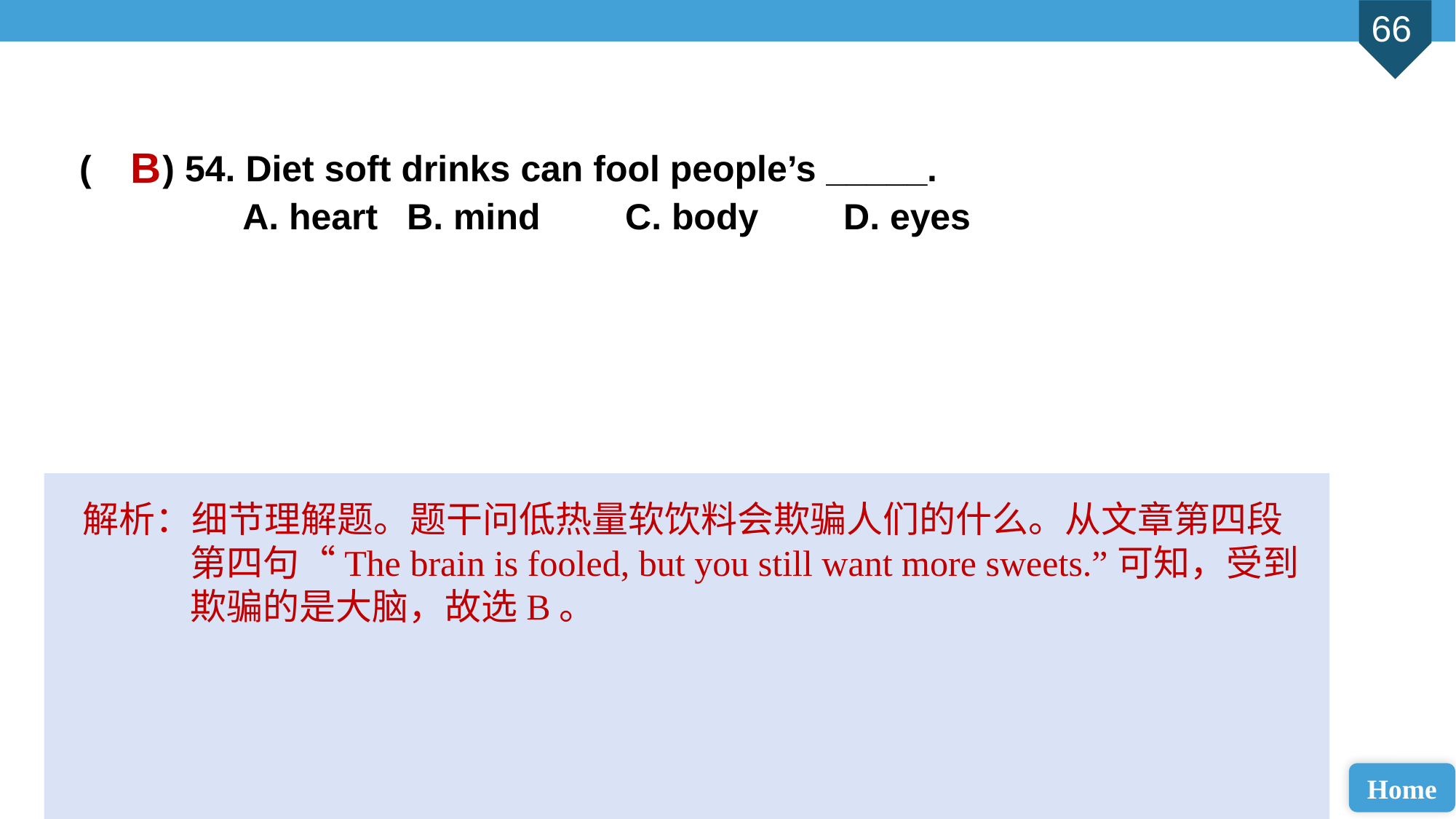

B
(       ) 54. Diet soft drinks can fool people’s _____.
                A. heart 	B. mind 	C. body 	D. eyes

解析：细节理解题。题干问低热量软饮料会欺骗人们的什么。从文章第四段第四句“The brain is fooled, but you still want more sweets.”可知，受到欺骗的是大脑，故选B。